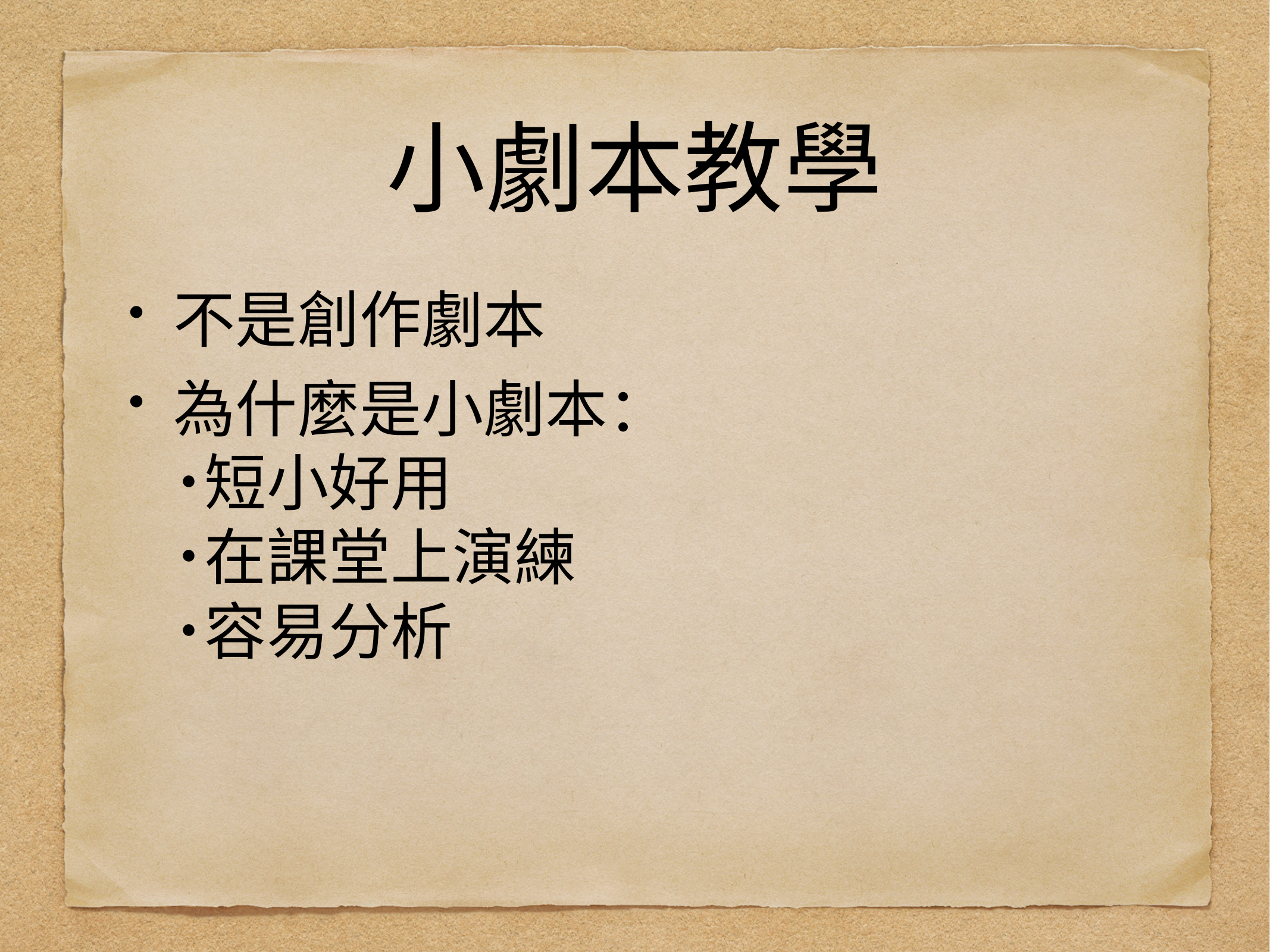

# 小劇本教學
不是創作劇本
為什麼是小劇本：
˙短小好用
˙在課堂上演練
˙容易分析